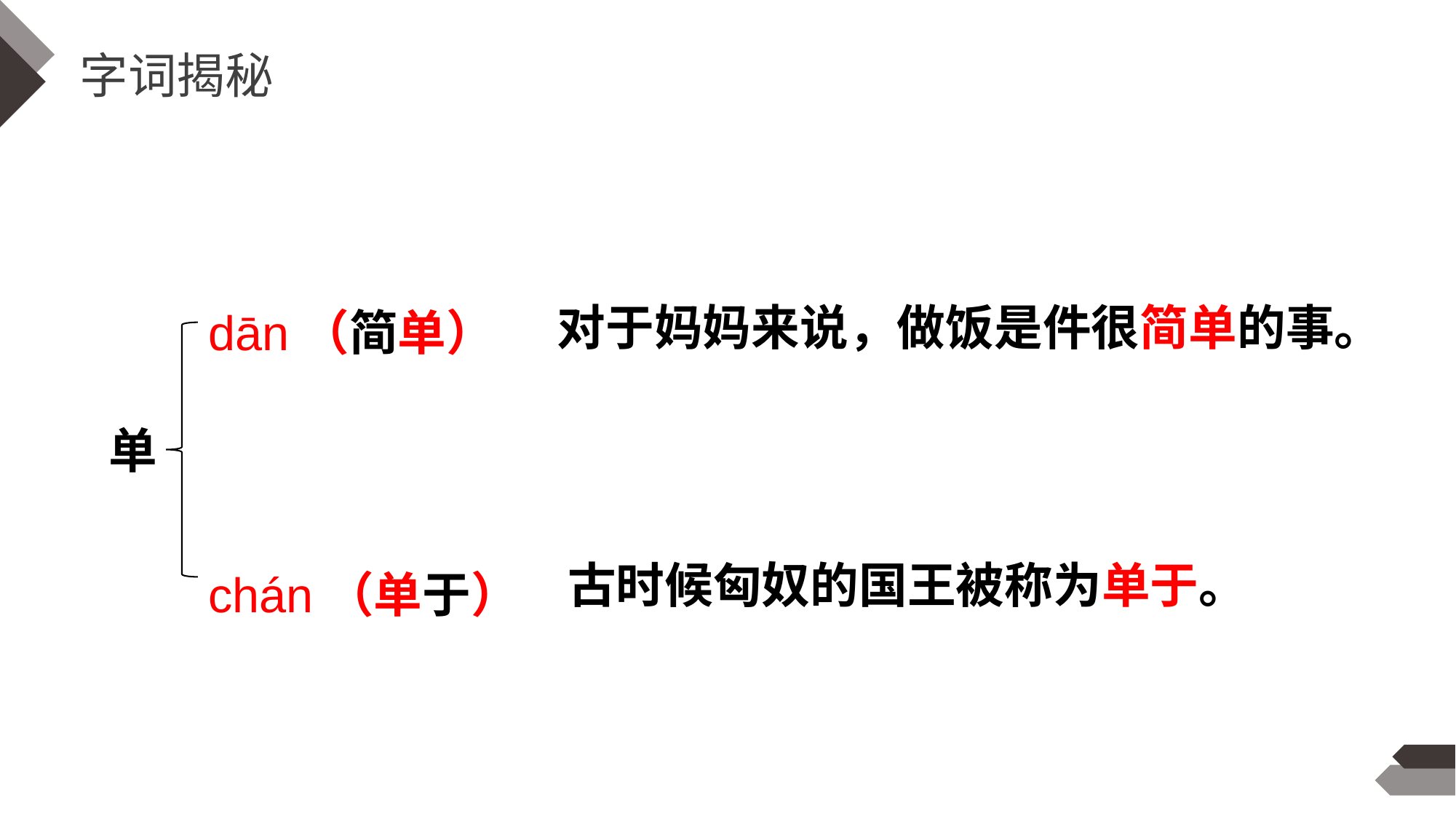

字词揭秘
dān（简单）

chán（单于）

对于妈妈来说，做饭是件很简单的事。
单
古时候匈奴的国王被称为单于。